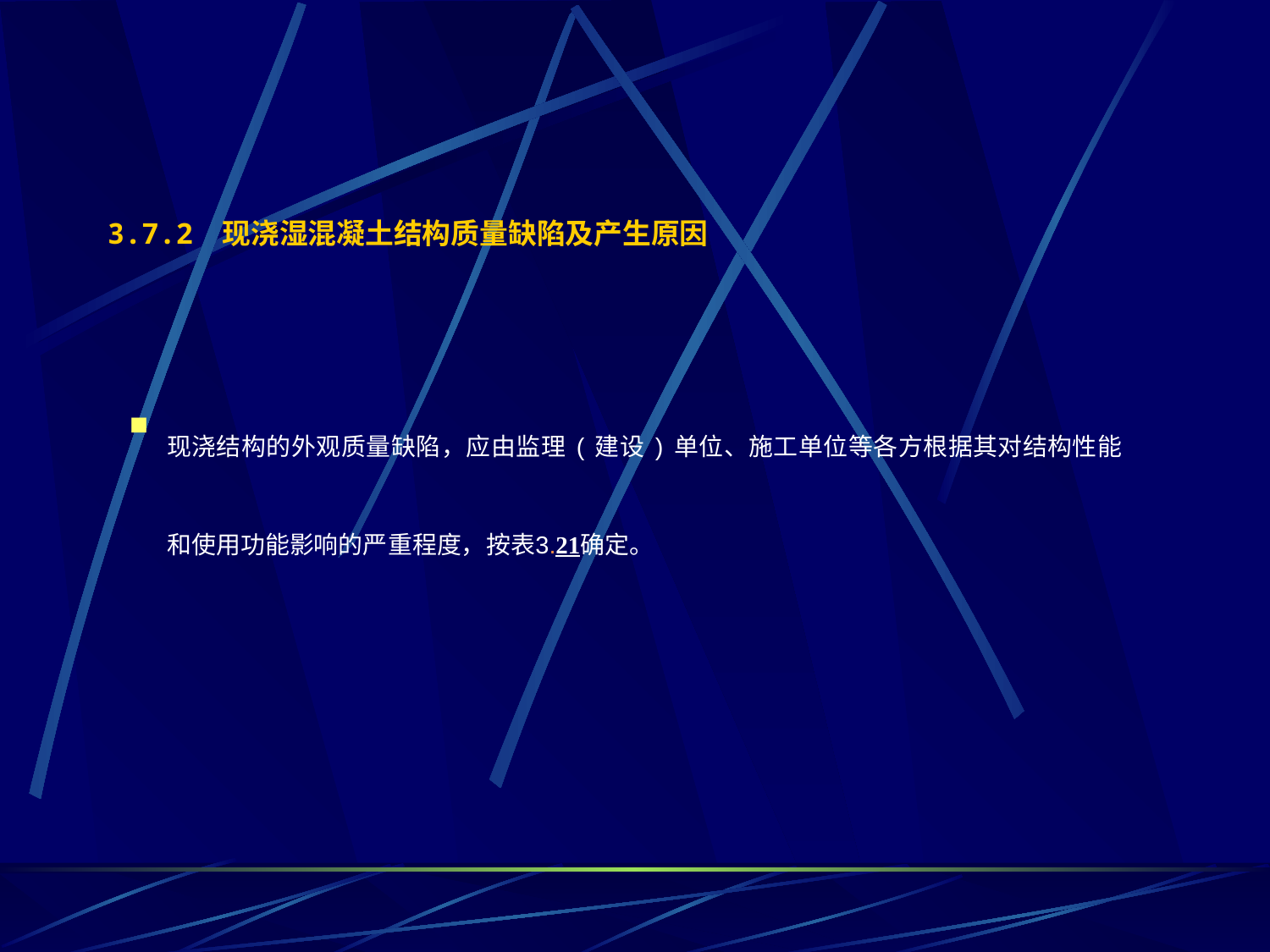

3.7.2 现浇湿混凝土结构质量缺陷及产生原因
现浇结构的外观质量缺陷，应由监理(建设)单位、施工单位等各方根据其对结构性能和使用功能影响的严重程度，按表3.21确定。